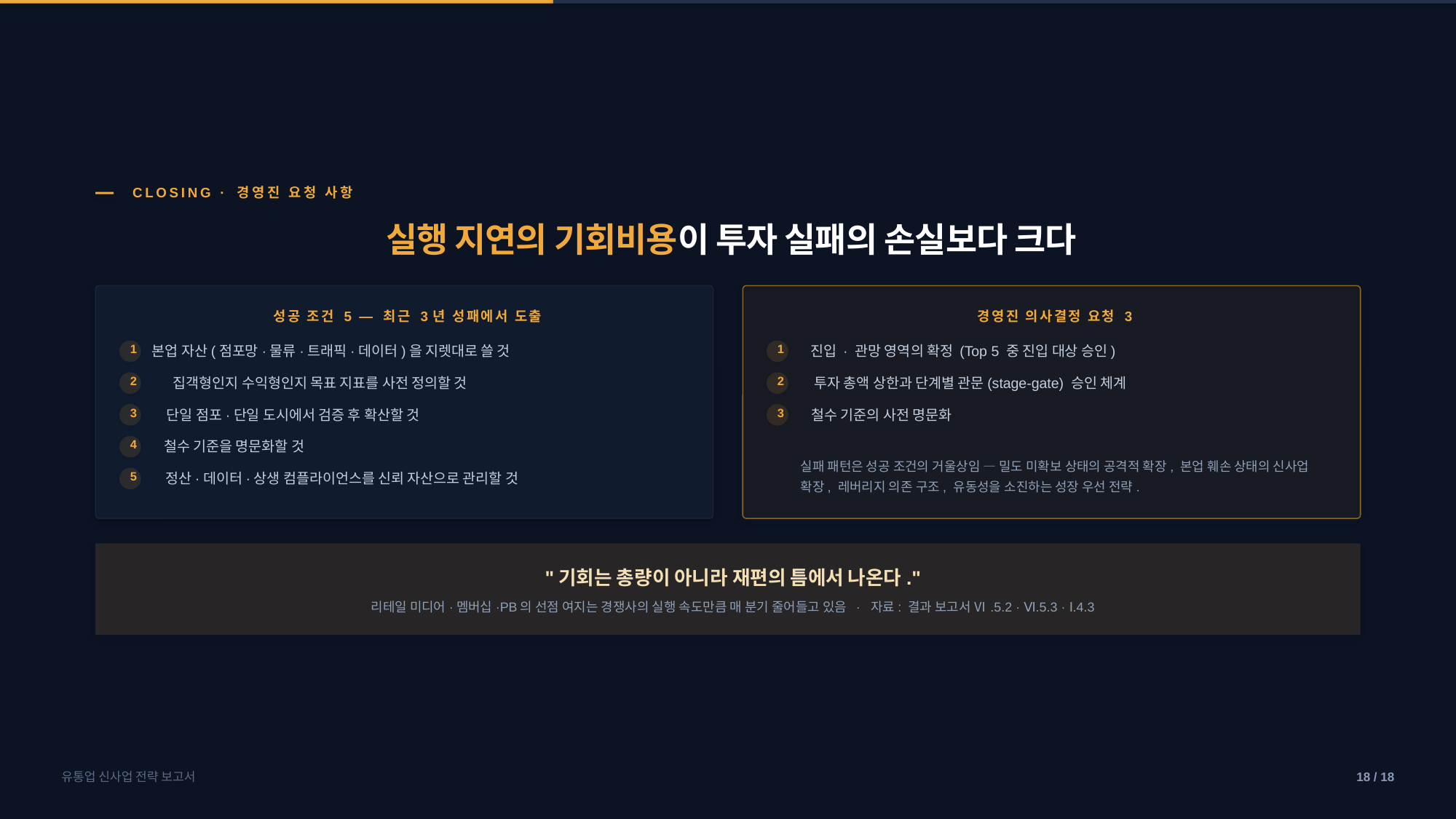

CLOSING · 경영진 요청 사항

실행 지연의 기회비용이 투자 실패의 손실보다 크다

성공 조건 5 — 최근 3년 성패에서 도출
경영진 의사결정 요청 3
1
본업 자산(점포망·물류·트래픽·데이터)을 지렛대로 쓸 것
1
진입 · 관망 영역의 확정 (Top 5 중 진입 대상 승인)

2
집객형인지 수익형인지 목표 지표를 사전 정의할 것
2
투자 총액 상한과 단계별 관문(stage-gate) 승인 체계

3
단일 점포·단일 도시에서 검증 후 확산할 것
3
철수 기준의 사전 명문화

4
철수 기준을 명문화할 것

실패 패턴은 성공 조건의 거울상임 — 밀도 미확보 상태의 공격적 확장, 본업 훼손 상태의 신사업
확장, 레버리지 의존 구조, 유동성을 소진하는 성장 우선 전략.
5
정산·데이터·상생 컴플라이언스를 신뢰 자산으로 관리할 것

"기회는 총량이 아니라 재편의 틈에서 나온다."
리테일 미디어·멤버십·PB의 선점 여지는 경쟁사의 실행 속도만큼 매 분기 줄어들고 있음  ·  자료: 결과 보고서 Ⅵ.5.2 · Ⅵ.5.3 · Ⅰ.4.3
유통업 신사업 전략 보고서
18 / 18